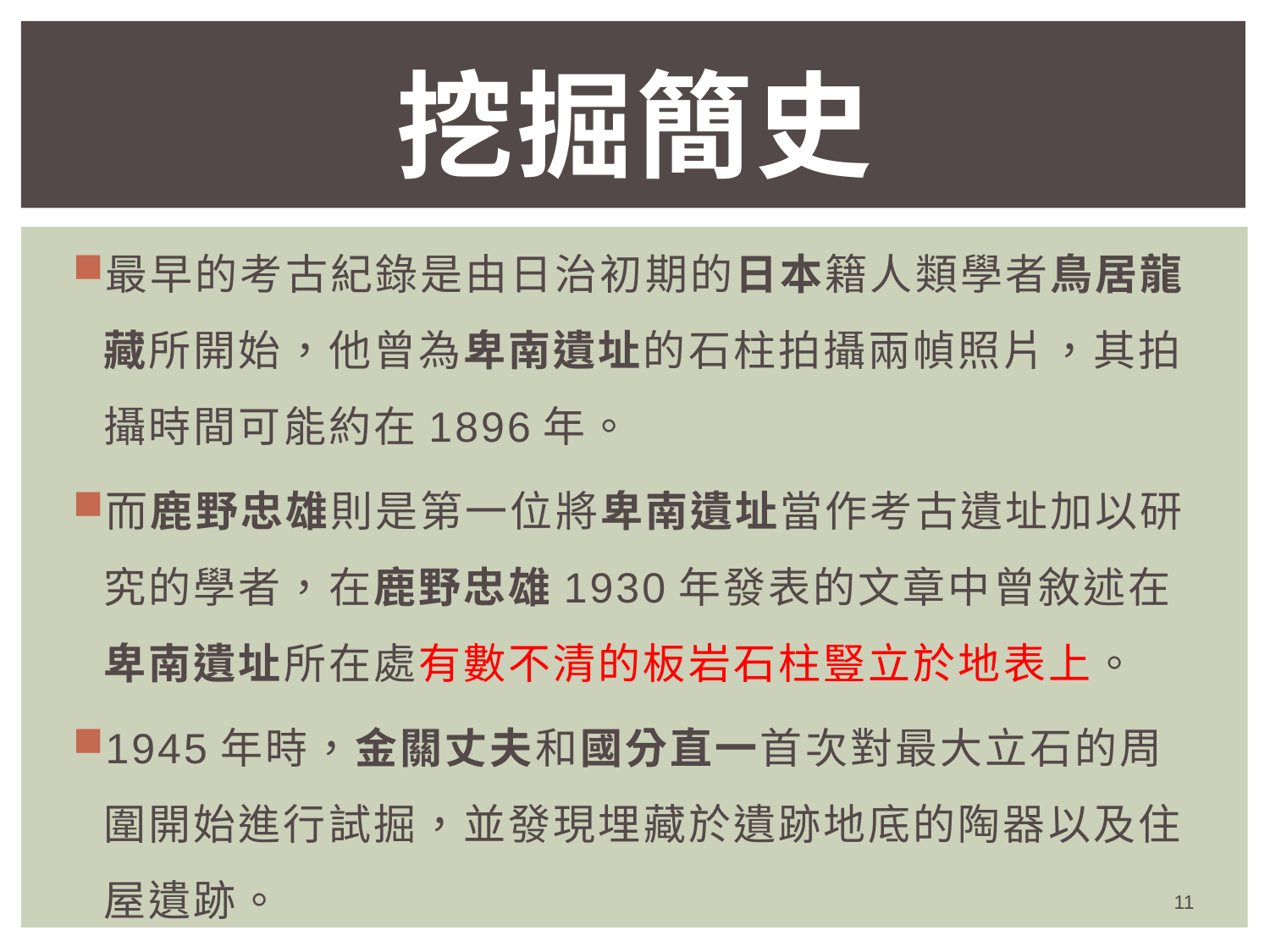

# 挖掘簡史
最早的考古紀錄是由日治初期的日本籍人類學者鳥居龍藏所開始，他曾為卑南遺址的石柱拍攝兩幀照片，其拍攝時間可能約在1896年。
而鹿野忠雄則是第一位將卑南遺址當作考古遺址加以研究的學者，在鹿野忠雄1930年發表的文章中曾敘述在卑南遺址所在處有數不清的板岩石柱豎立於地表上。
1945年時，金關丈夫和國分直一首次對最大立石的周圍開始進行試掘，並發現埋藏於遺跡地底的陶器以及住屋遺跡。
11